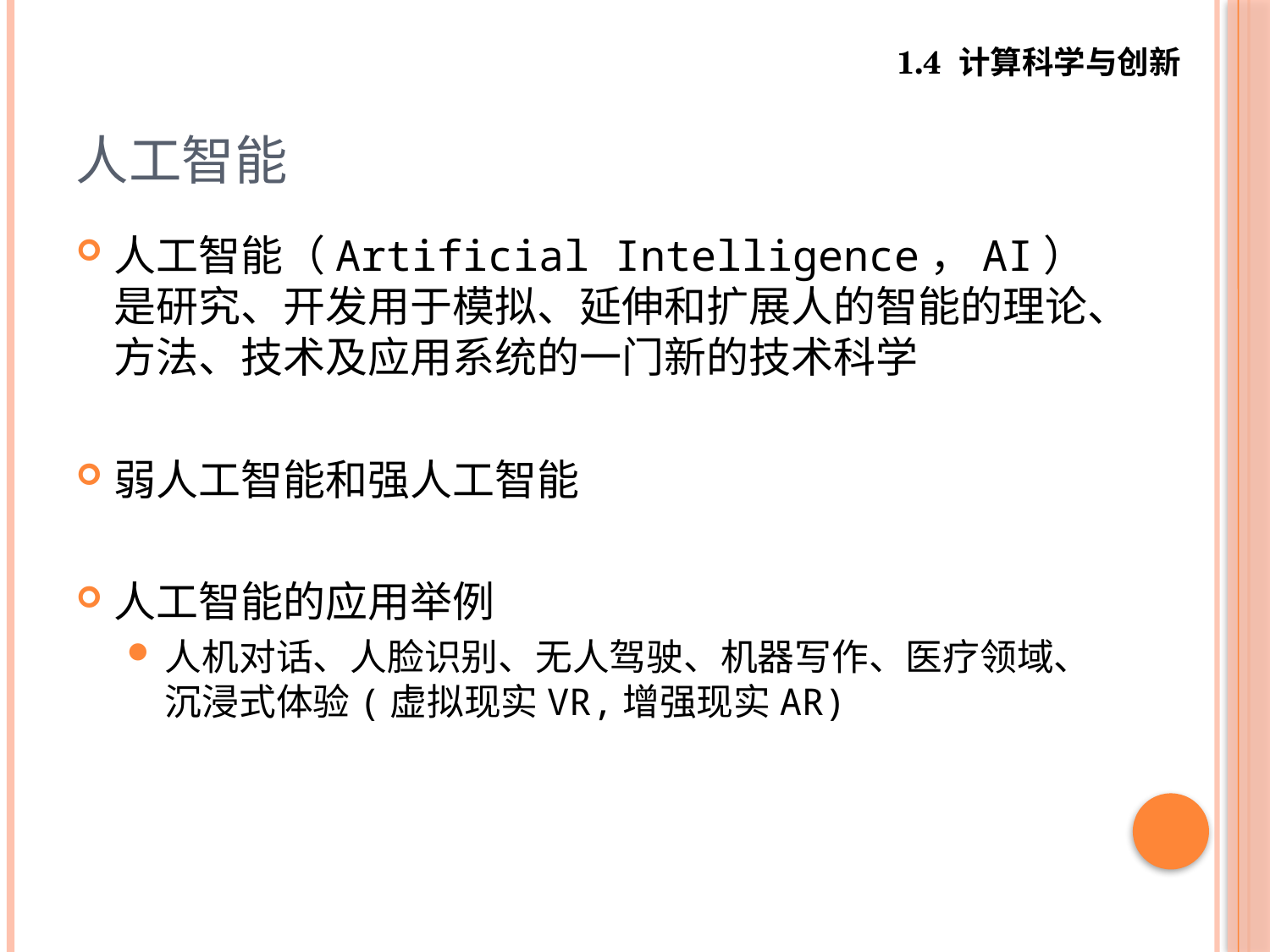

1.4 计算科学与创新
# 人工智能
人工智能（Artificial Intelligence，AI）是研究、开发用于模拟、延伸和扩展人的智能的理论、方法、技术及应用系统的一门新的技术科学

弱人工智能和强人工智能

人工智能的应用举例
人机对话、人脸识别、无人驾驶、机器写作、医疗领域、沉浸式体验(虚拟现实VR,增强现实AR)